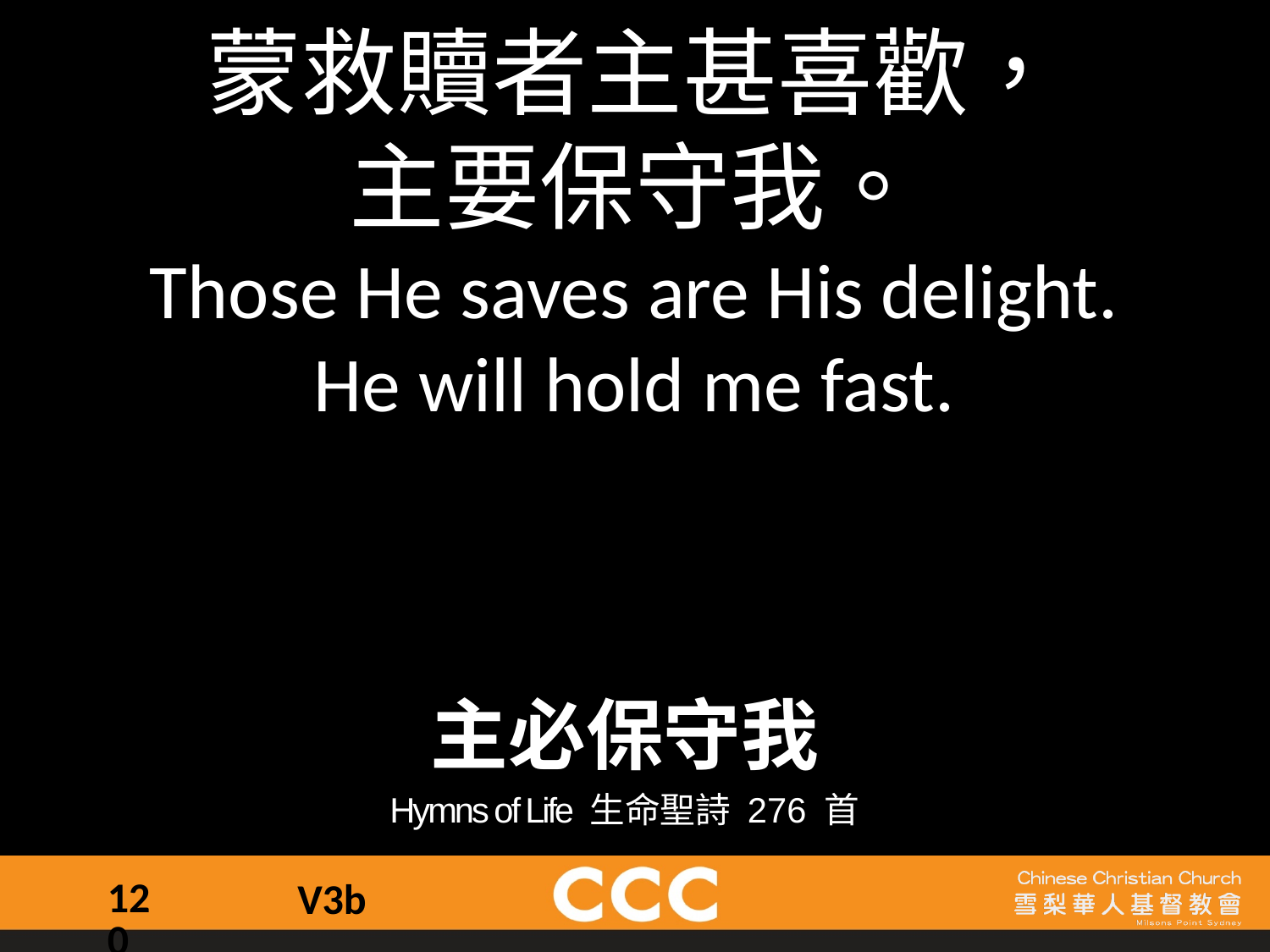

蒙救贖者主甚喜歡，
主要保守我。
Those He saves are His delight.
He will hold me fast.
主必保守我
Hymns of Life 生命聖詩 276 首
120
V3b